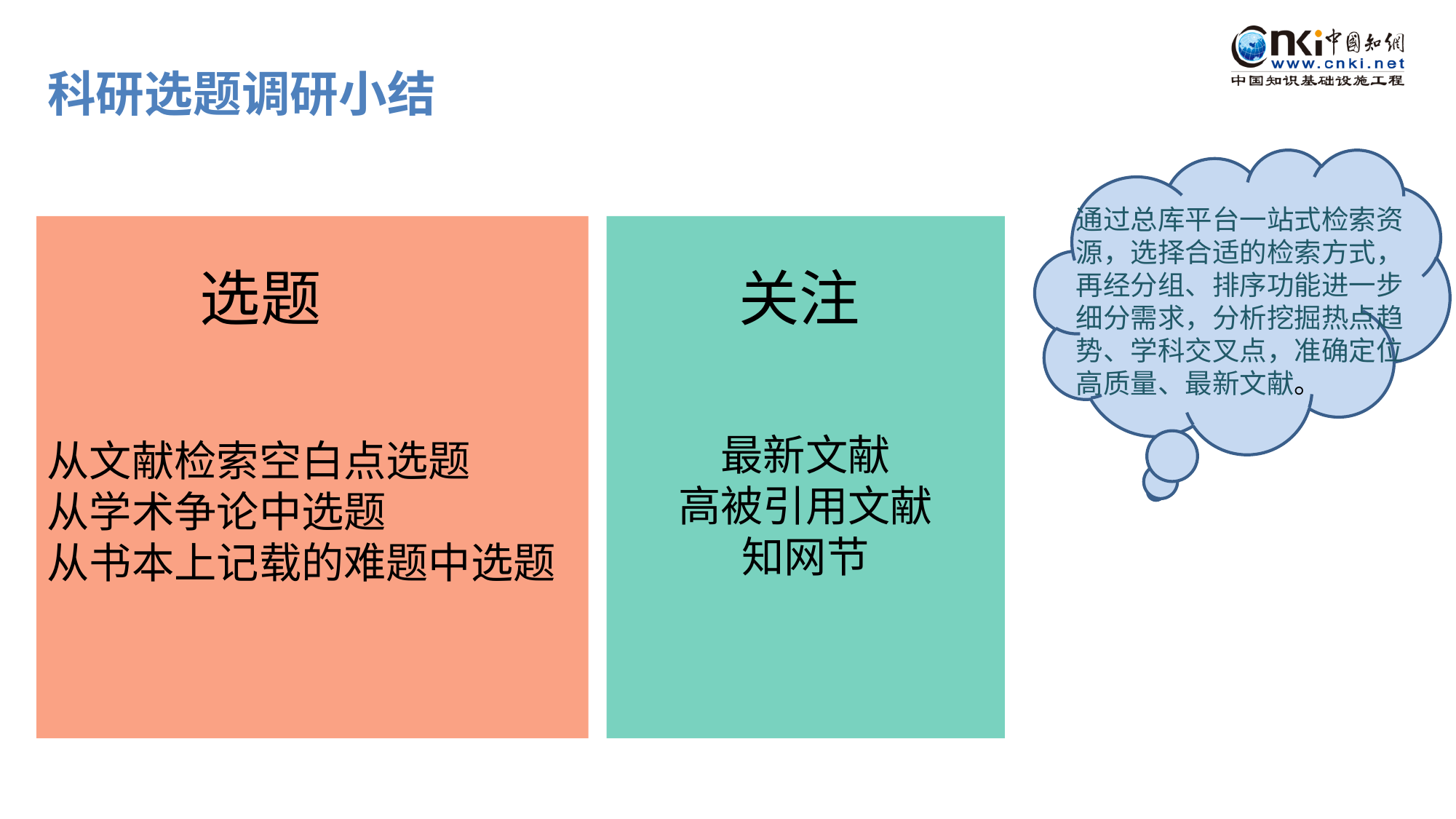

科研选题调研小结

通过总库平台一站式检索资源，选择合适的检索方式，再经分组、排序功能进一步细分需求，分析挖掘热点趋势、学科交叉点，准确定位高质量、最新文献。

选题
关注

从文献检索空白点选题
从学术争论中选题
从书本上记载的难题中选题

最新文献
高被引用文献
知网节